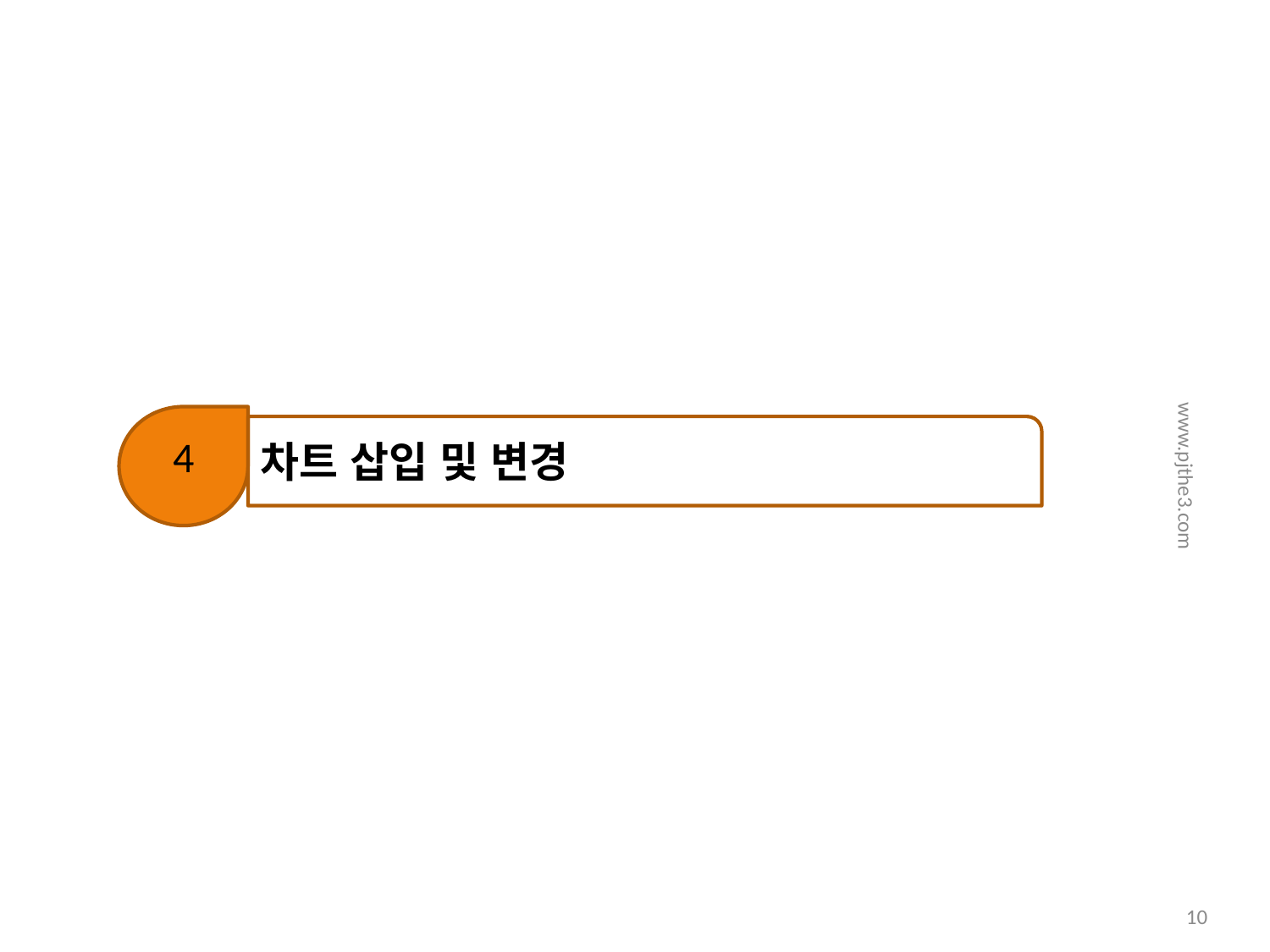

4
차트 삽입 및 변경
www.pjthe3.com
10